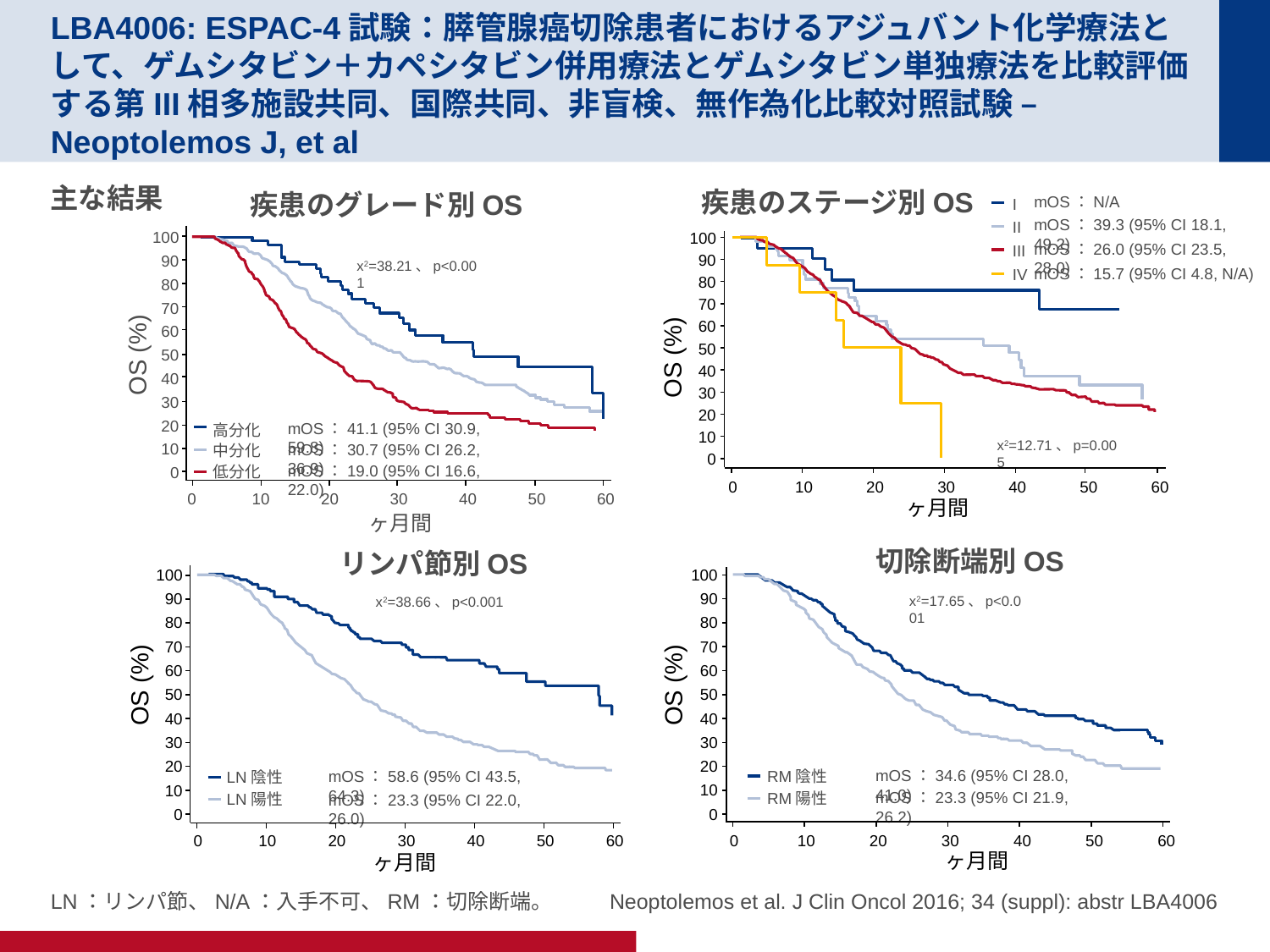

# LBA4006: ESPAC-4試験：膵管腺癌切除患者におけるアジュバント化学療法として、ゲムシタビン＋カペシタビン併用療法とゲムシタビン単独療法を比較評価する第III相多施設共同、国際共同、非盲検、無作為化比較対照試験 – Neoptolemos J, et al
主な結果

疾患のステージ別OS
疾患のグレード別OS
mOS：N/A
mOS：39.3 (95% CI 18.1, 49.2)
mOS：26.0 (95% CI 23.5, 28.0)
mOS：15.7 (95% CI 4.8, N/A)
I
II
100
90
80
70
60
50
40
30
20
10
0
0
10
20
30
40
50
60
III

IV
OS (%)
x2=12.71、p=0.005
ヶ月間
100
90
80
70
60
50
40
30
20
10
0
0
10
20
30
40
50
60

x2=38.21、p<0.001
OS (%)
mOS：41.1 (95% CI 30.9, 59.8)
mOS：30.7 (95% CI 26.2, 36.9)
mOS：19.0 (95% CI 16.6, 22.0)
高分化
中分化
低分化
ヶ月間
切除断端別OS
リンパ節別OS
100
90
80
70
60
50
40
30
20
10
0
0
10
20
30
40
50
60
100
90
80
70
60
50
40
30
20
10
0
0
10
20
30
40
50
60

x2=17.65、p<0.001
x2=38.66、p<0.001
OS (%)
OS (%)
mOS：34.6 (95% CI 28.0, 41.0)
mOS：23.3 (95% CI 21.9, 26.2)
RM陰性
RM陽性
mOS：58.6 (95% CI 43.5, 64.3)
mOS：23.3 (95% CI 22.0, 26.0)
LN陰性
LN陽性
ヶ月間
ヶ月間
LN：リンパ節、N/A：入手不可、RM：切除断端。
Neoptolemos et al. J Clin Oncol 2016; 34 (suppl): abstr LBA4006